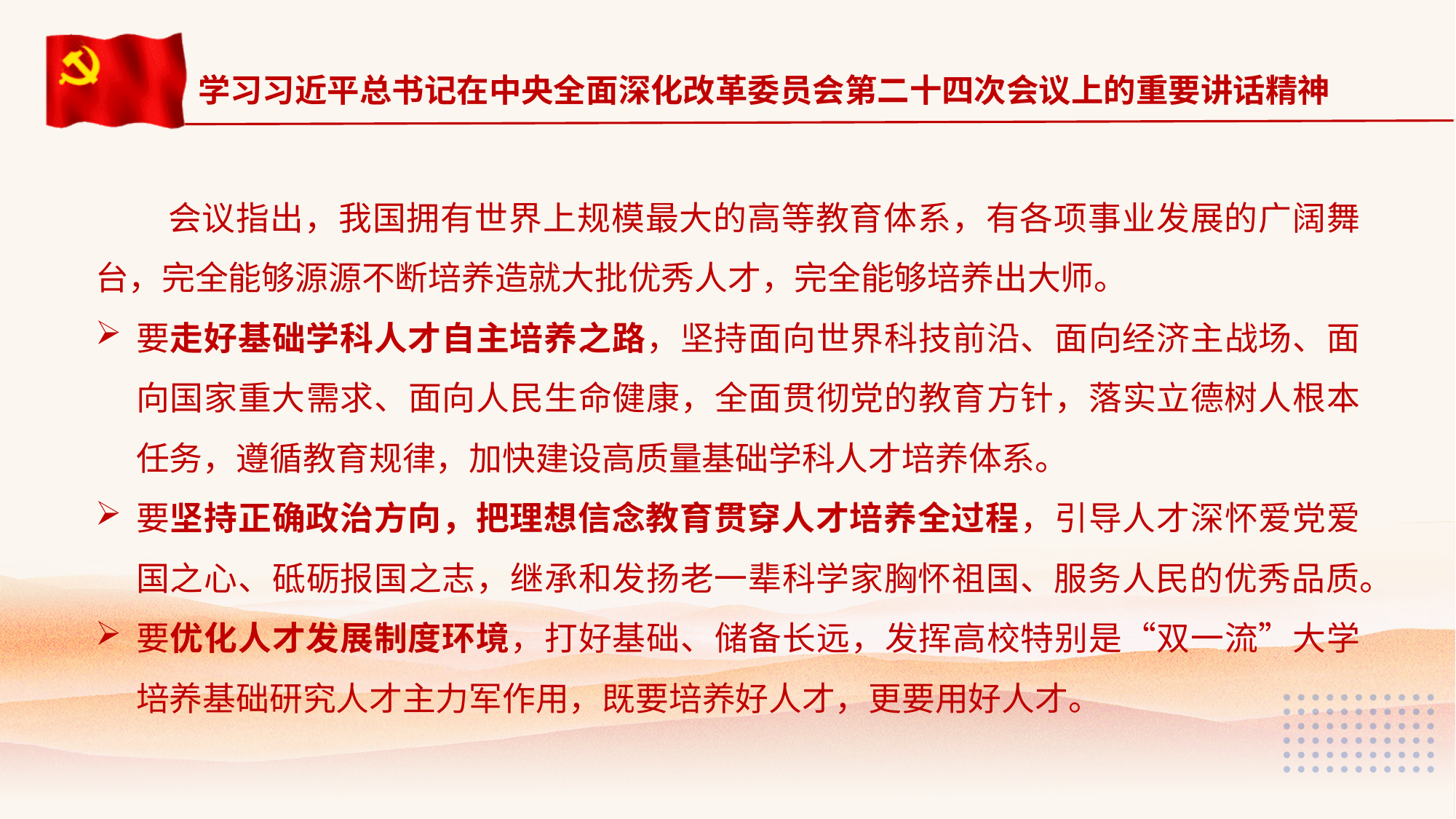

学习习近平总书记在中央全面深化改革委员会第二十四次会议上的重要讲话精神
会议指出，我国拥有世界上规模最大的高等教育体系，有各项事业发展的广阔舞台，完全能够源源不断培养造就大批优秀人才，完全能够培养出大师。
要走好基础学科人才自主培养之路，坚持面向世界科技前沿、面向经济主战场、面向国家重大需求、面向人民生命健康，全面贯彻党的教育方针，落实立德树人根本任务，遵循教育规律，加快建设高质量基础学科人才培养体系。
要坚持正确政治方向，把理想信念教育贯穿人才培养全过程，引导人才深怀爱党爱国之心、砥砺报国之志，继承和发扬老一辈科学家胸怀祖国、服务人民的优秀品质。
要优化人才发展制度环境，打好基础、储备长远，发挥高校特别是“双一流”大学培养基础研究人才主力军作用，既要培养好人才，更要用好人才。